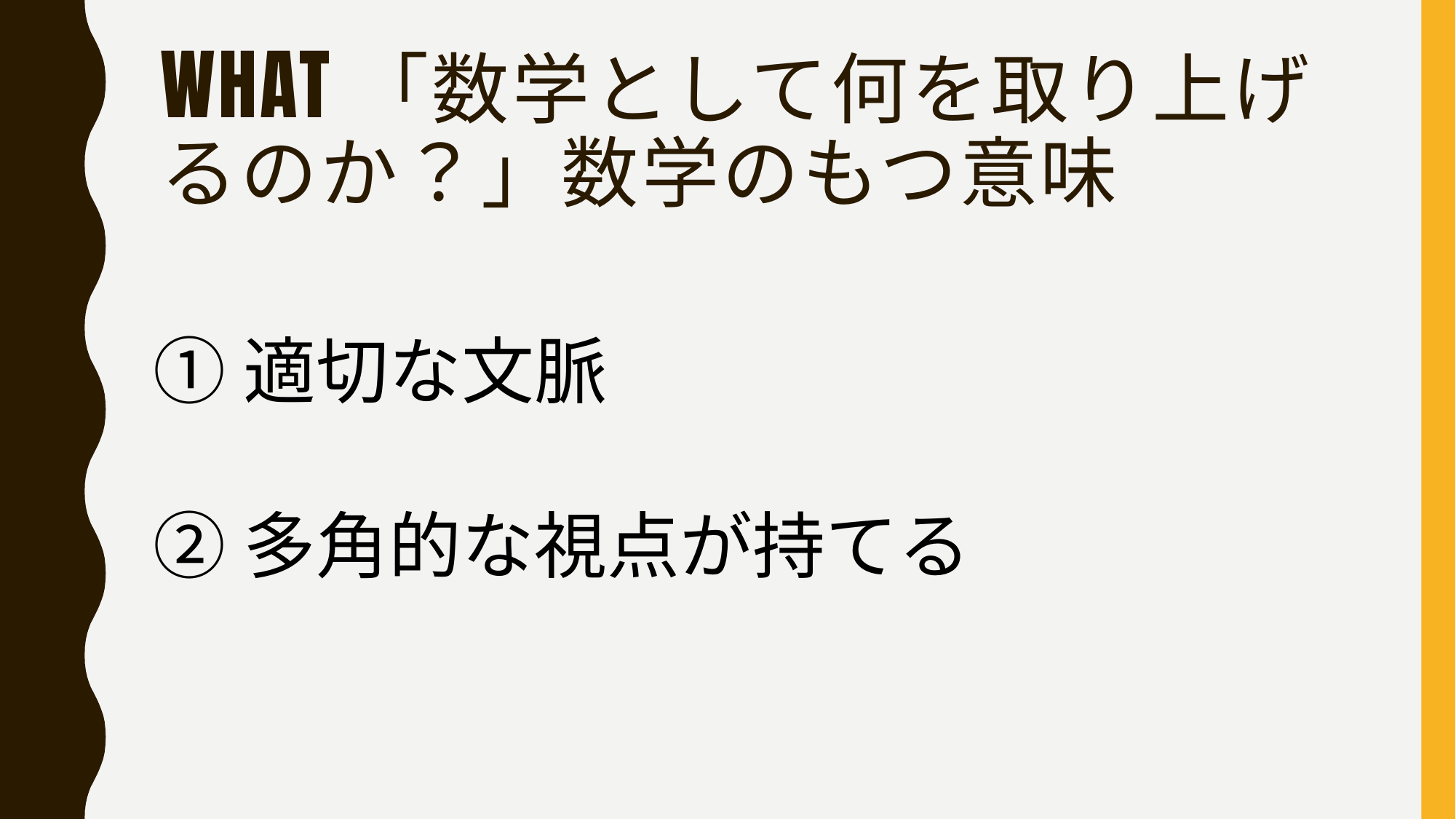

# WHAT「数学として何を取り上げるのか？」数学のもつ意味
①適切な文脈

②多角的な視点が持てる